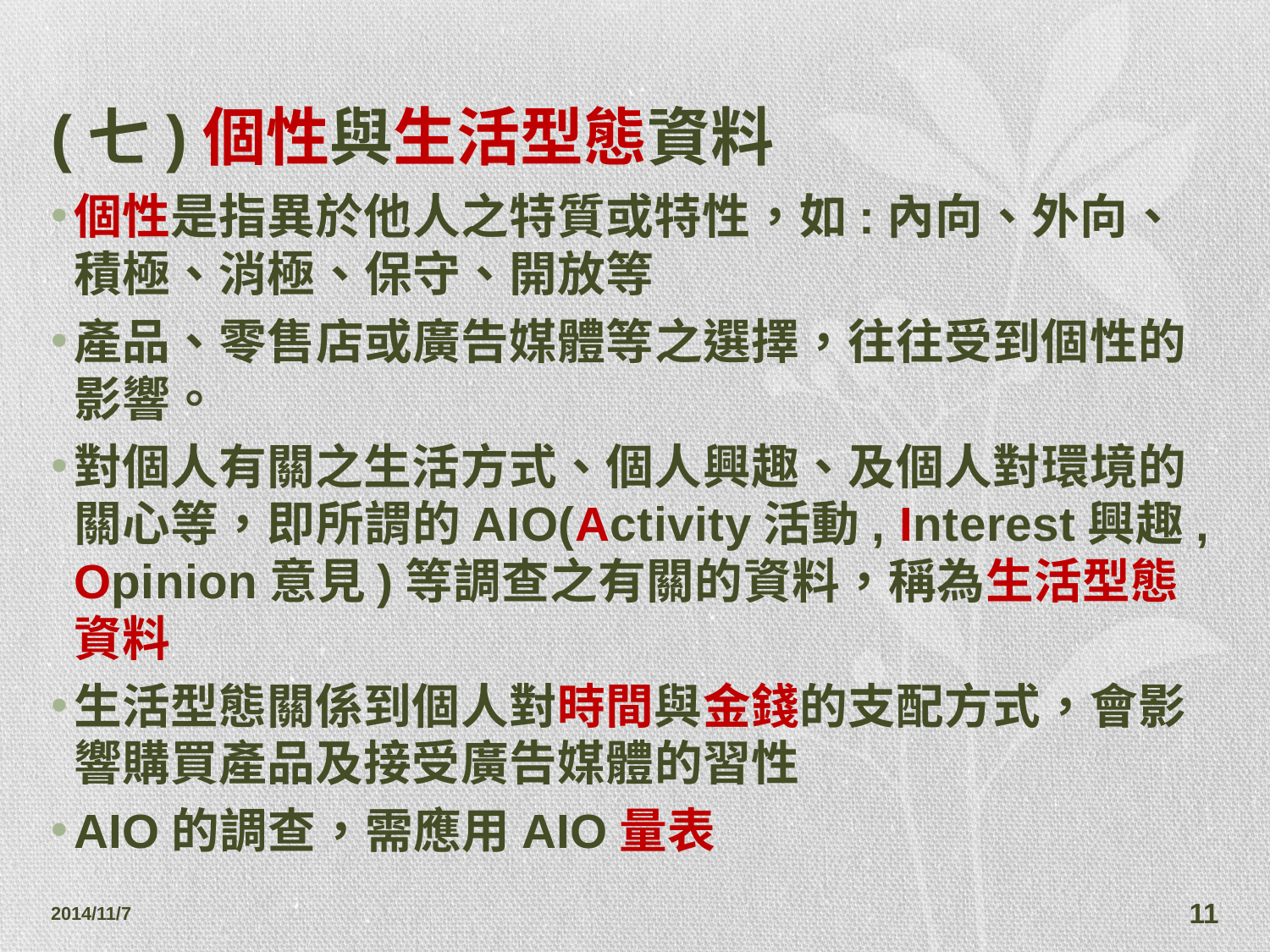

# (七)個性與生活型態資料
個性是指異於他人之特質或特性，如:內向、外向、積極、消極、保守、開放等
產品、零售店或廣告媒體等之選擇，往往受到個性的影響。
對個人有關之生活方式、個人興趣、及個人對環境的關心等，即所謂的AIO(Activity活動, Interest興趣, Opinion意見)等調查之有關的資料，稱為生活型態資料
生活型態關係到個人對時間與金錢的支配方式，會影響購買產品及接受廣告媒體的習性
AIO的調查，需應用AIO量表

2014/11/7
11